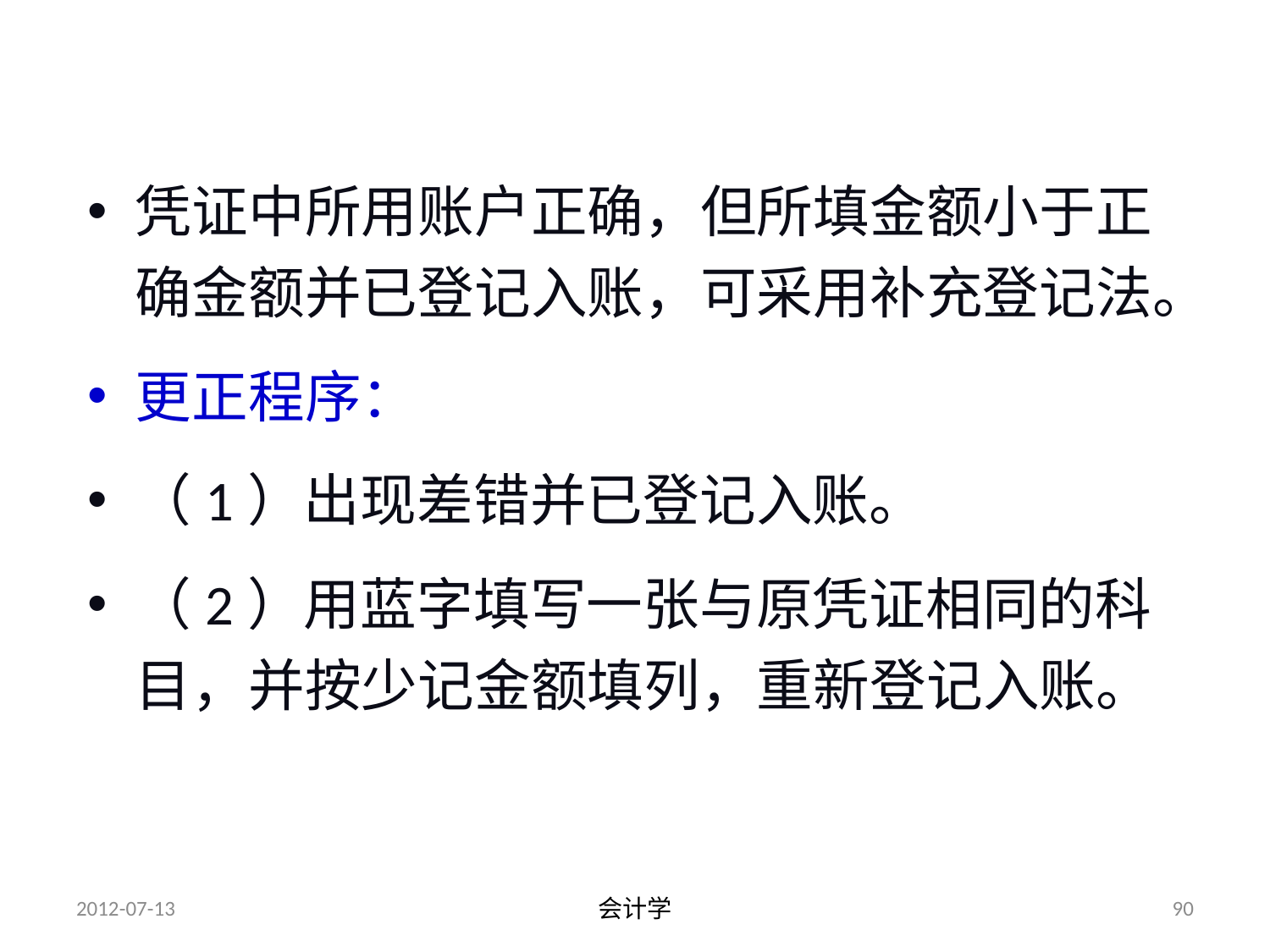

# 3.补充登记法
凭证中所用账户正确，但所填金额小于正确金额并已登记入账，可采用补充登记法。
更正程序：
（1）出现差错并已登记入账。
（2）用蓝字填写一张与原凭证相同的科目，并按少记金额填列，重新登记入账。
2012-07-13
会计学
90